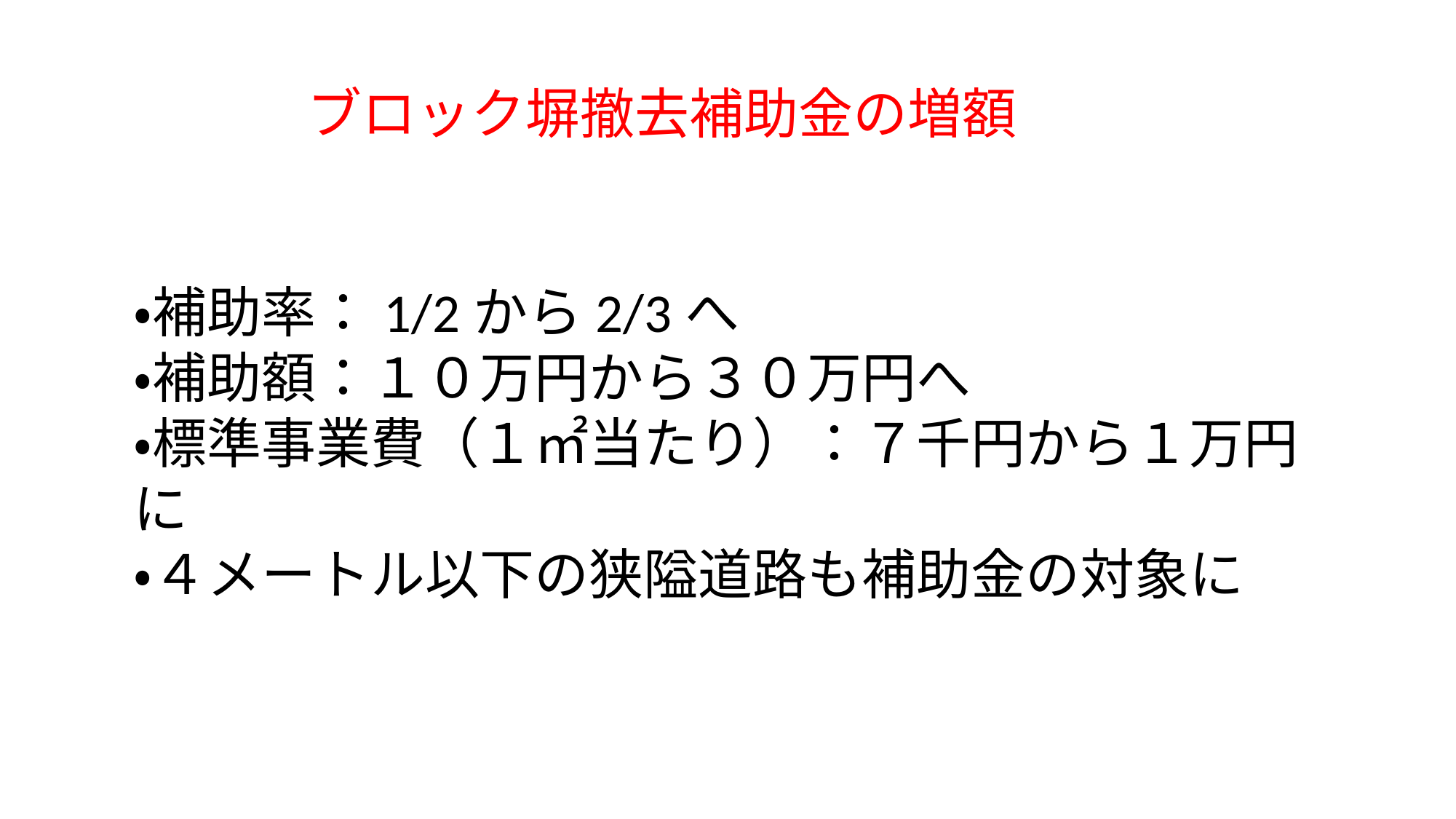

ブロック塀撤去補助金の増額
・補助率：1/2から2/3へ
・補助額：１０万円から３０万円へ
・標準事業費（１㎡当たり）：７千円から１万円に
・４メートル以下の狭隘道路も補助金の対象に